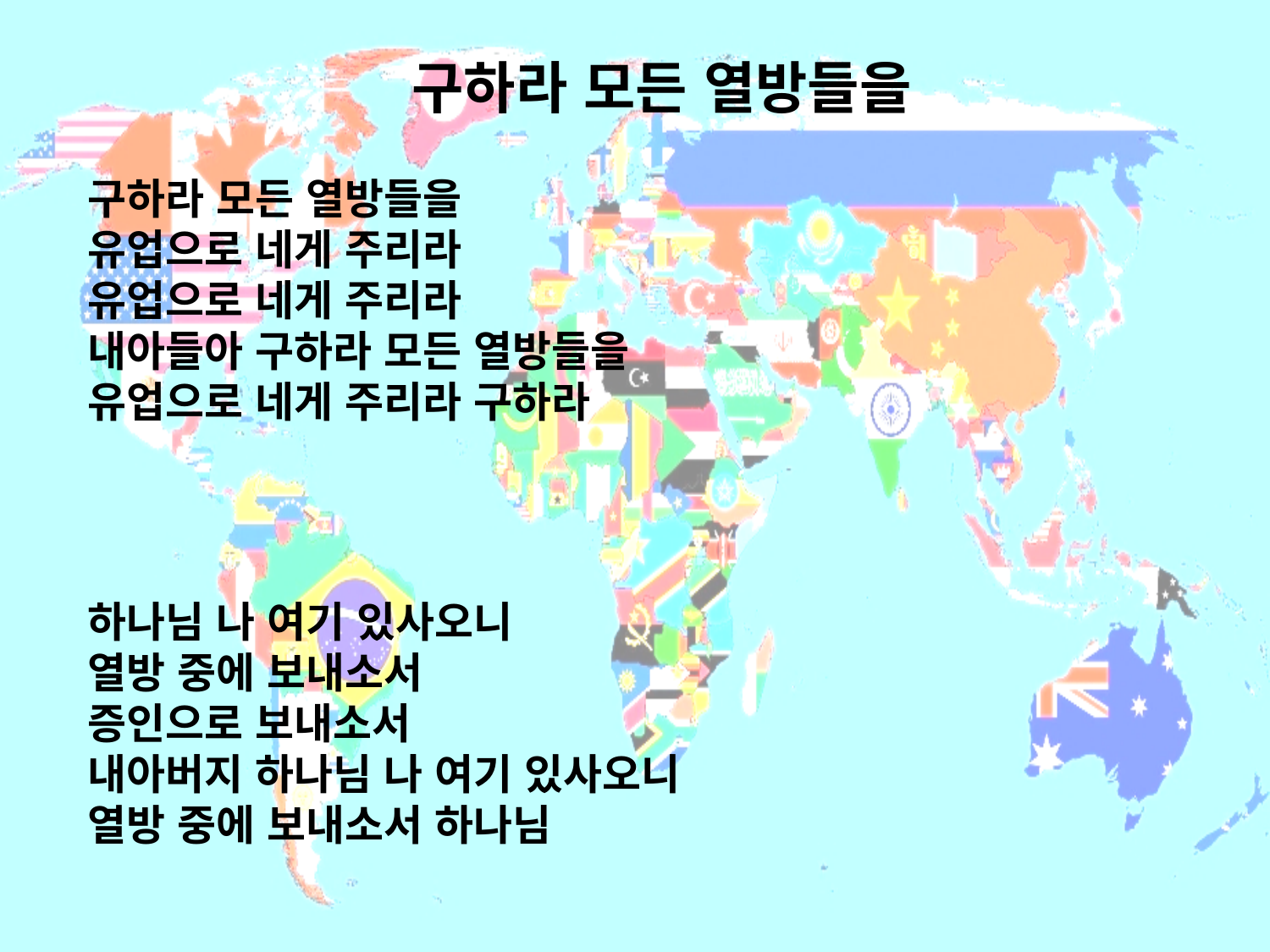

# 구하라 모든 열방들을
구하라 모든 열방들을
유업으로 네게 주리라
유업으로 네게 주리라
내아들아 구하라 모든 열방들을
유업으로 네게 주리라 구하라

하나님 나 여기 있사오니
열방 중에 보내소서
증인으로 보내소서
내아버지 하나님 나 여기 있사오니
열방 중에 보내소서 하나님